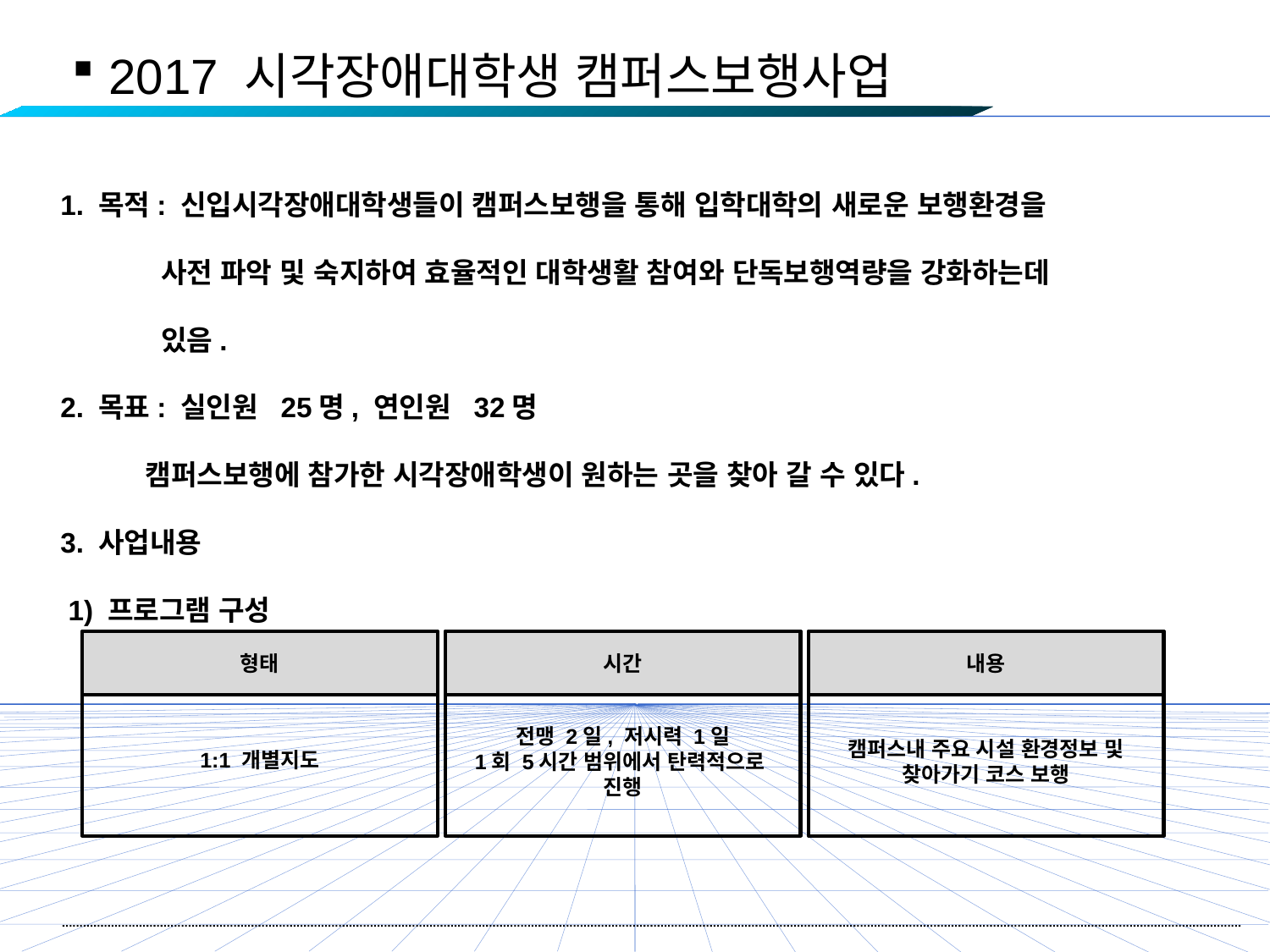

2017 시각장애대학생 캠퍼스보행사업

1. 목적: 신입시각장애대학생들이 캠퍼스보행을 통해 입학대학의 새로운 보행환경을
            사전 파악 및 숙지하여 효율적인 대학생활 참여와 단독보행역량을 강화하는데
            있음.
2. 목표: 실인원  25명, 연인원  32명
          캠퍼스보행에 참가한 시각장애학생이 원하는 곳을 찾아 갈 수 있다.
3. 사업내용
 1) 프로그램 구성

1:1 개별지도
형태

전맹 2일, 저시력 1일
1회 5시간 범위에서 탄력적으로
진행
시간

캠퍼스내 주요 시설 환경정보 및 찾아가기 코스 보행
내용